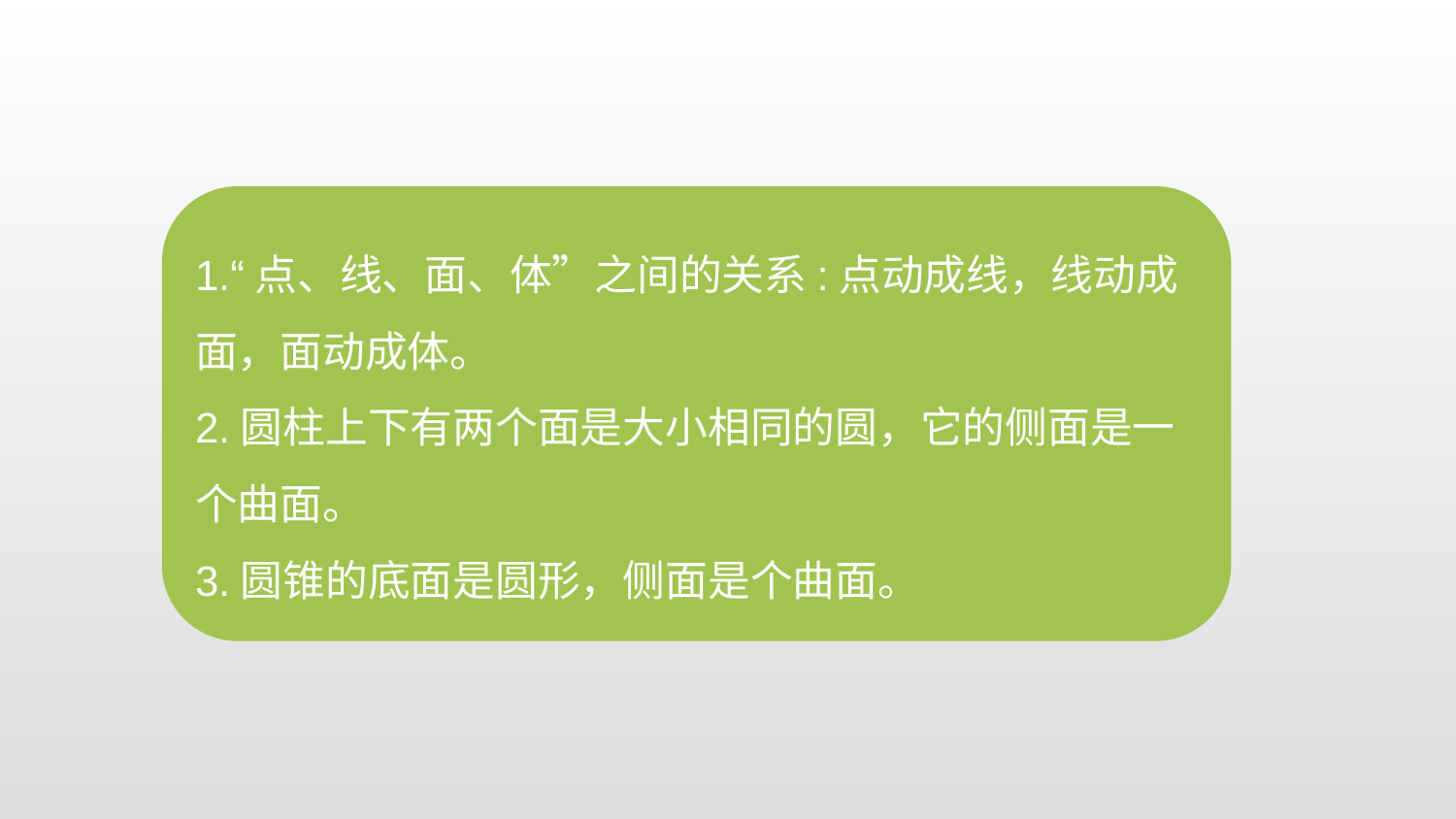

1.“点、线、面、体”之间的关系:点动成线，线动成面，面动成体。
2.圆柱上下有两个面是大小相同的圆，它的侧面是一个曲面。
3.圆锥的底面是圆形，侧面是个曲面。